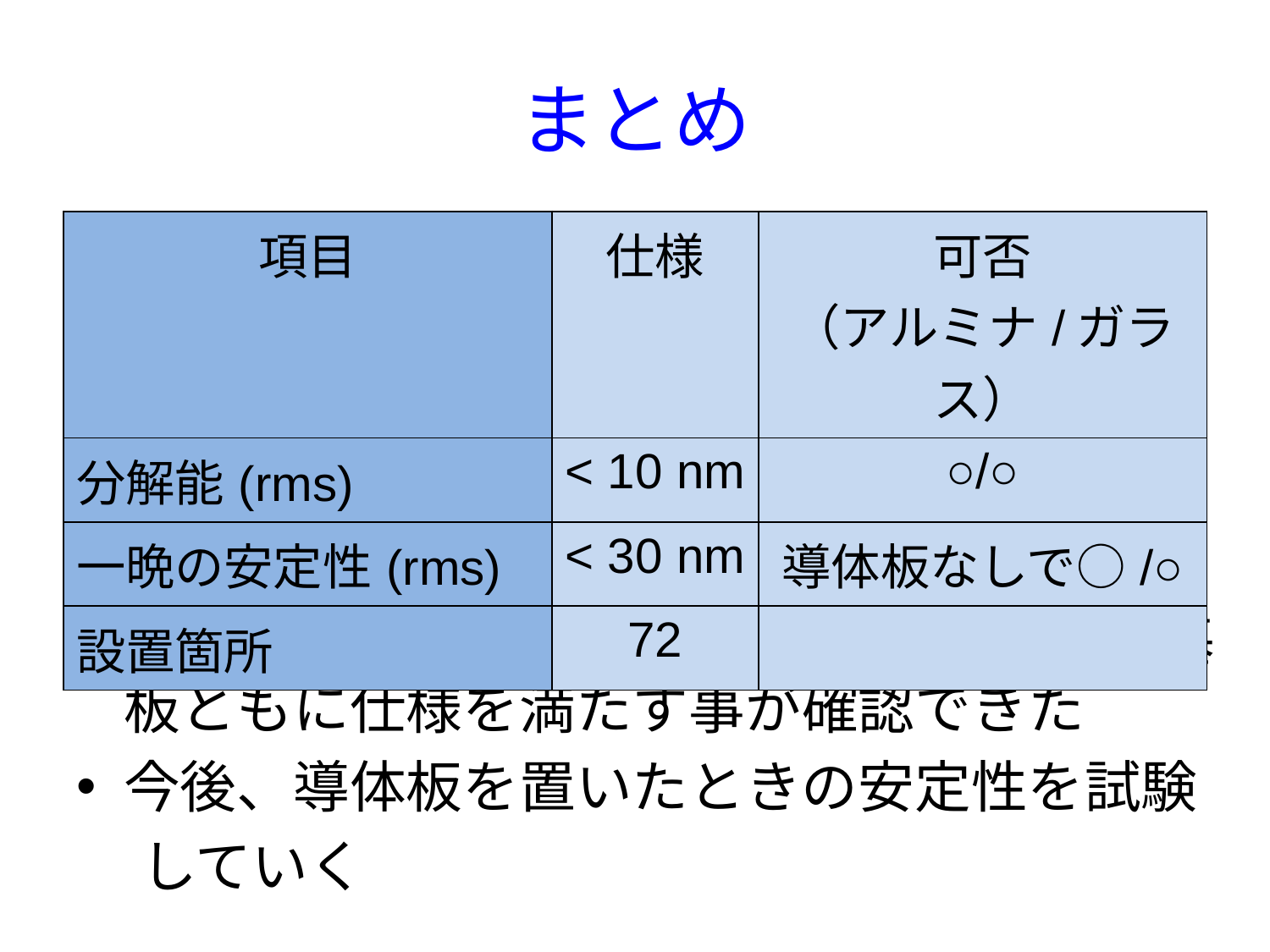

# まとめ
| 項目 | 仕様 | 可否 （アルミナ/ガラス） |
| --- | --- | --- |
| 分解能(rms) | < 10 nm | ○/○ |
| 一晩の安定性(rms) | < 30 nm | 導体板なしで○/○ |
| 設置箇所 | 72 |  |
導体板を置かない場合、アルミナ・ガラス基板ともに仕様を満たす事が確認できた
今後、導体板を置いたときの安定性を試験
    していく